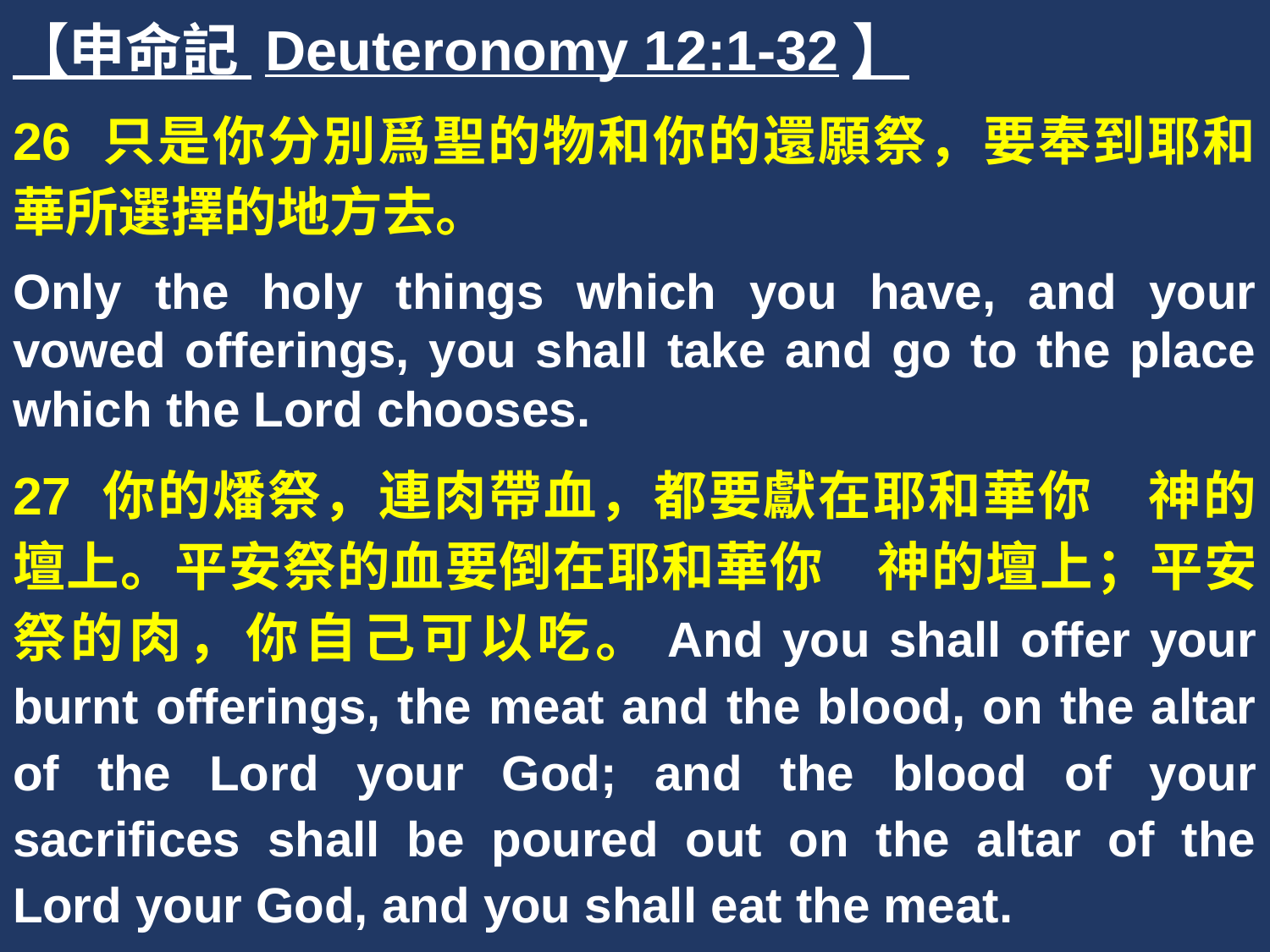

【申命記 Deuteronomy 12:1-32】
26 只是你分別爲聖的物和你的還願祭，要奉到耶和華所選擇的地方去。
Only the holy things which you have, and your vowed offerings, you shall take and go to the place which the Lord chooses.
27 你的燔祭，連肉帶血，都要獻在耶和華你　神的壇上。平安祭的血要倒在耶和華你　神的壇上；平安祭的肉，你自己可以吃。And you shall offer your burnt offerings, the meat and the blood, on the altar of the Lord your God; and the blood of your sacrifices shall be poured out on the altar of the Lord your God, and you shall eat the meat.